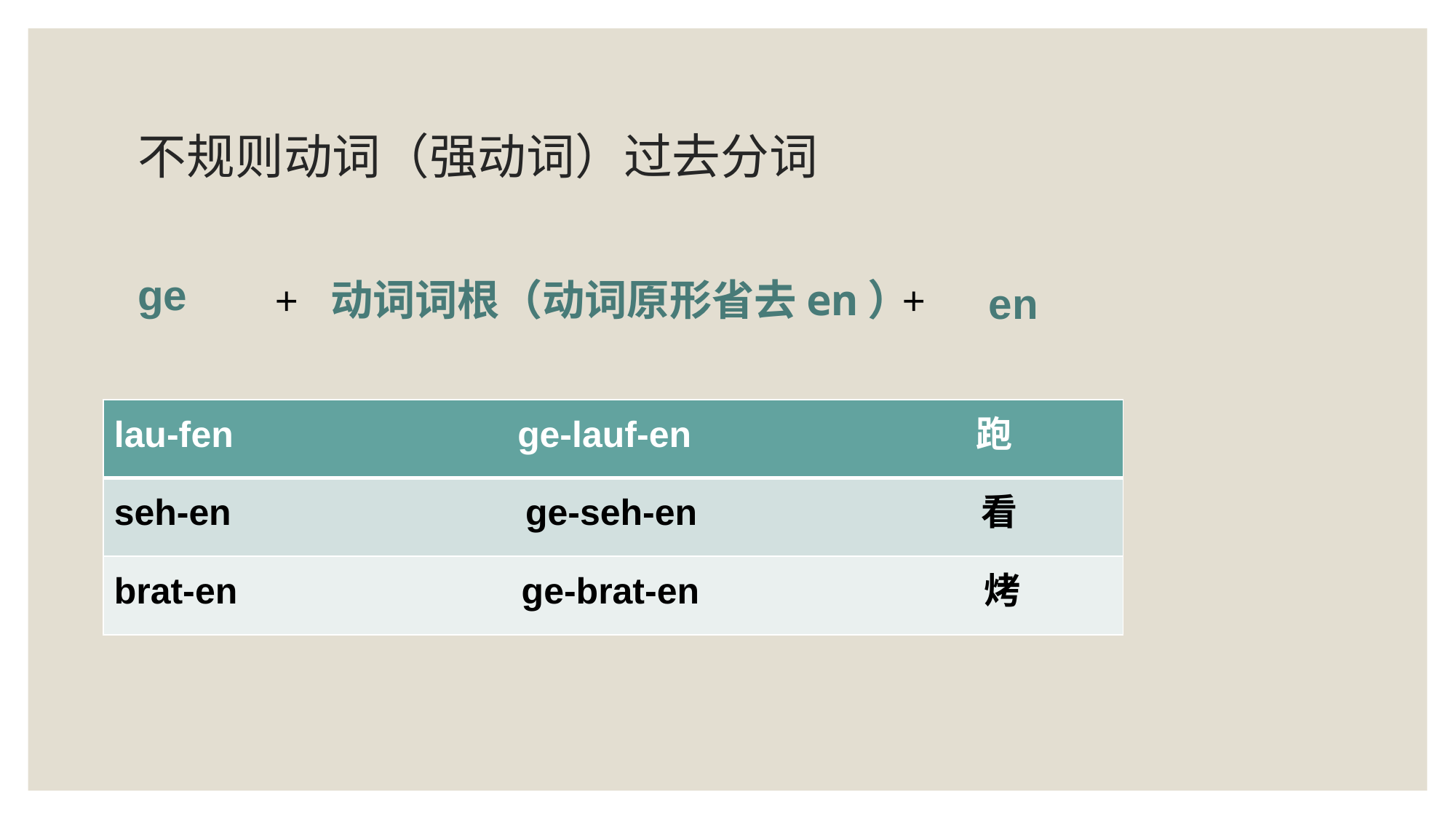

# 不规则动词（强动词）过去分词
ge
动词词根（动词原形省去en）
en
＋
＋
| lau-fen ge-lauf-en 跑 |
| --- |
| seh-en ge-seh-en 看 |
| brat-en ge-brat-en 烤 |